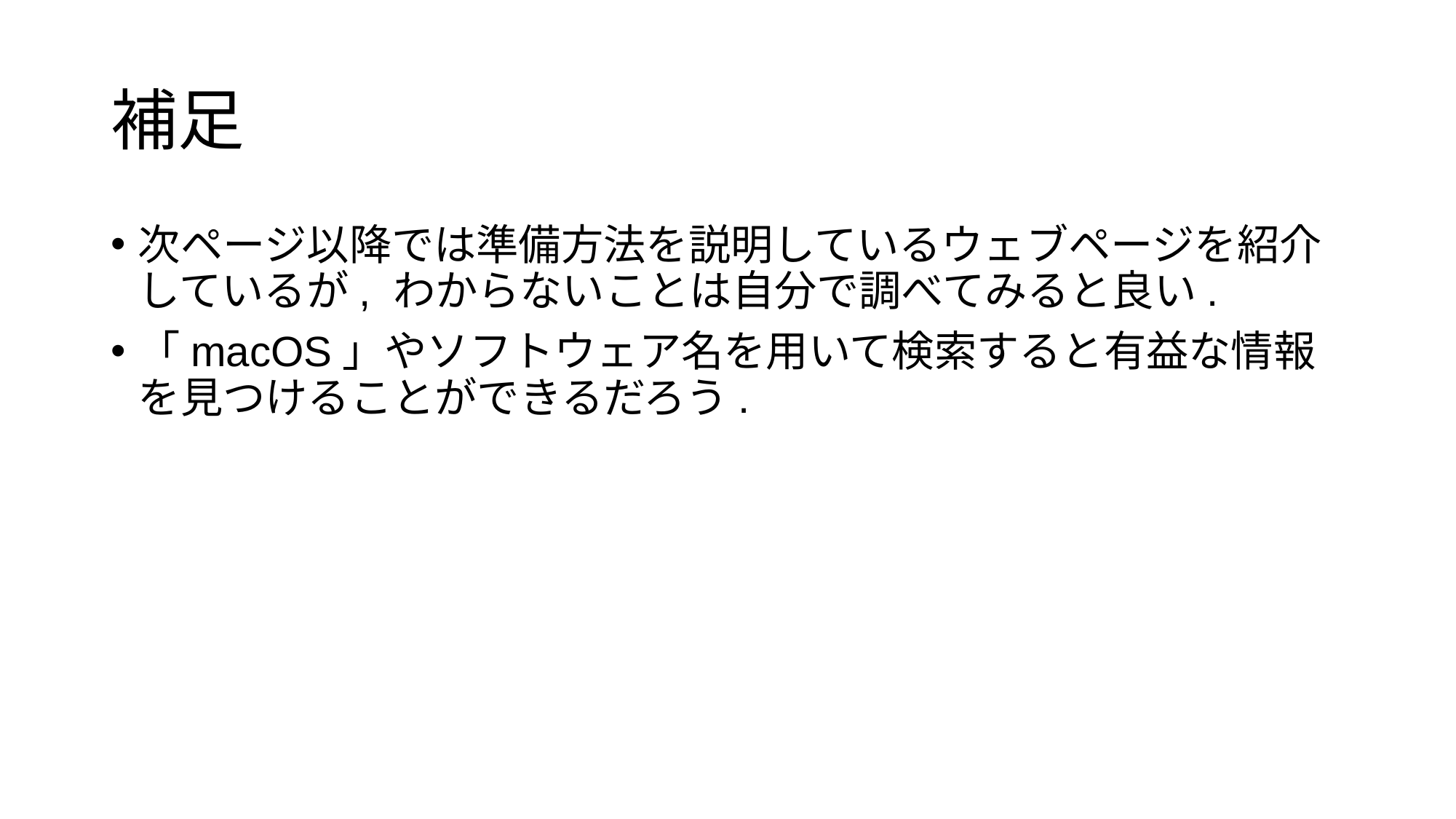

# 補足
次ページ以降では準備方法を説明しているウェブページを紹介しているが, わからないことは自分で調べてみると良い.
「macOS」やソフトウェア名を用いて検索すると有益な情報を見つけることができるだろう.